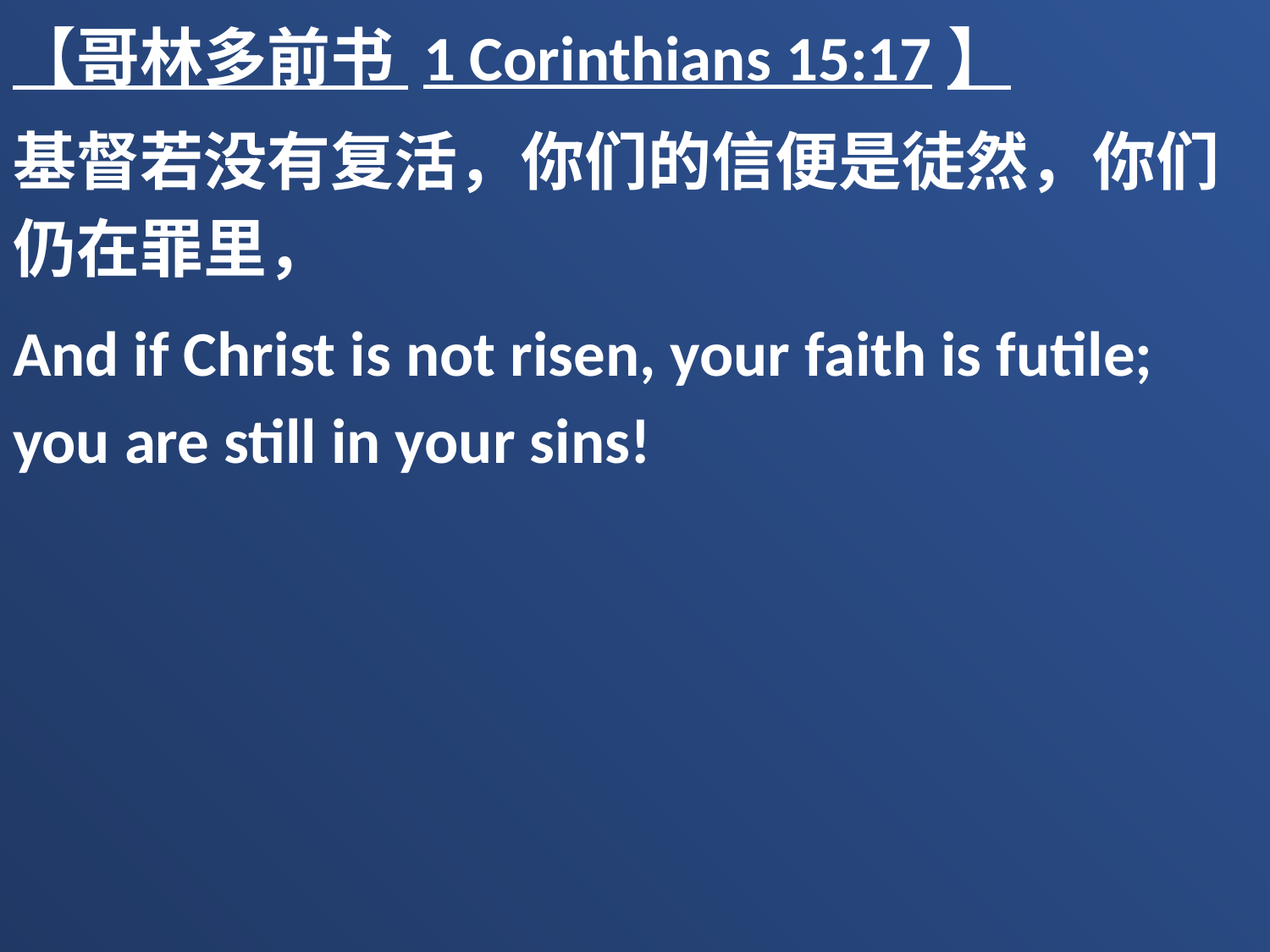

【哥林多前书 1 Corinthians 15:17】
基督若没有复活，你们的信便是徒然，你们仍在罪里，
And if Christ is not risen, your faith is futile; you are still in your sins!